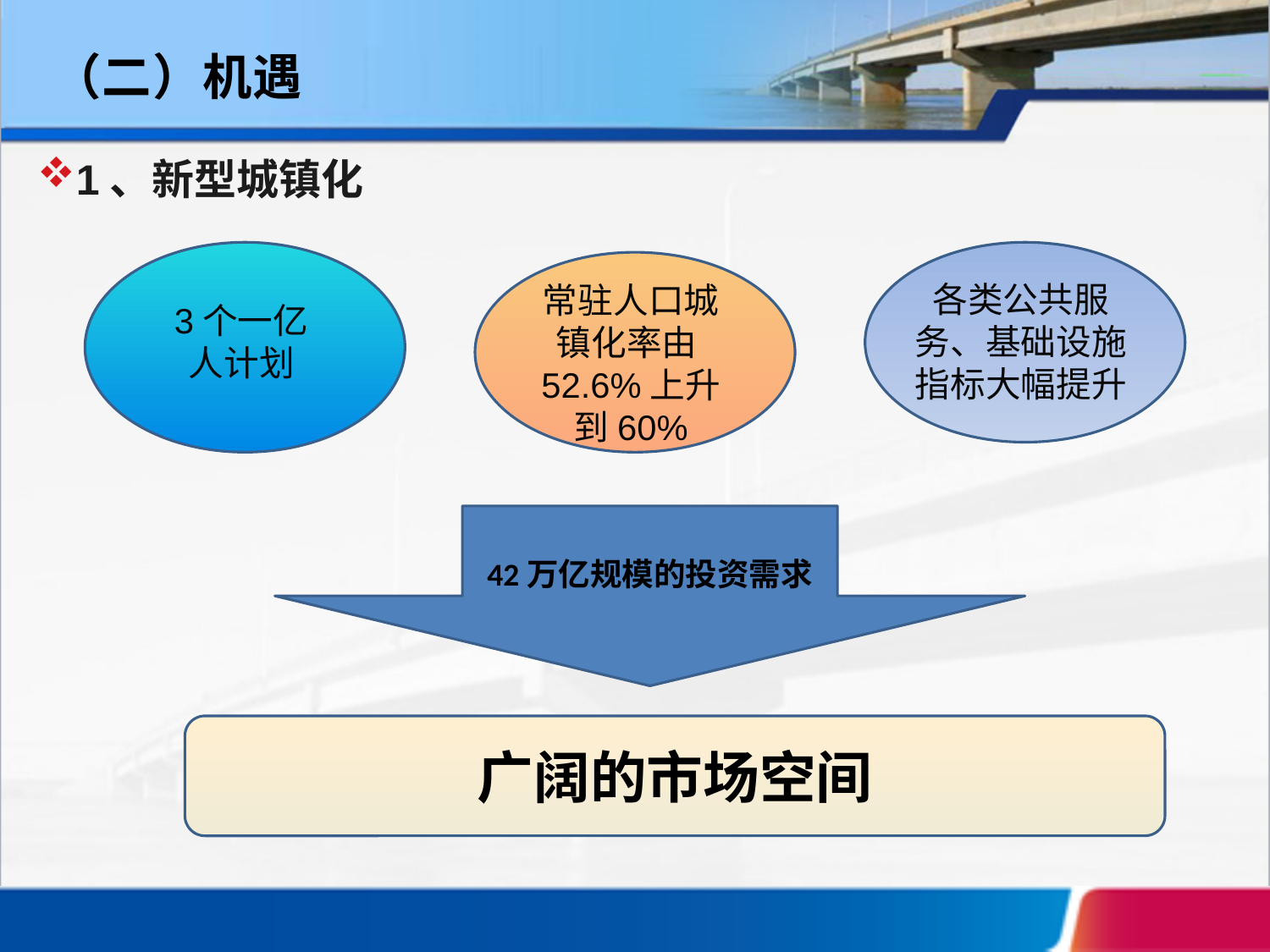

（二）机遇
1、新型城镇化

各类公共服务、基础设施指标大幅提升
常驻人口城镇化率由52.6%上升到60%
3个一亿人计划
42万亿规模的投资需求
广阔的市场空间